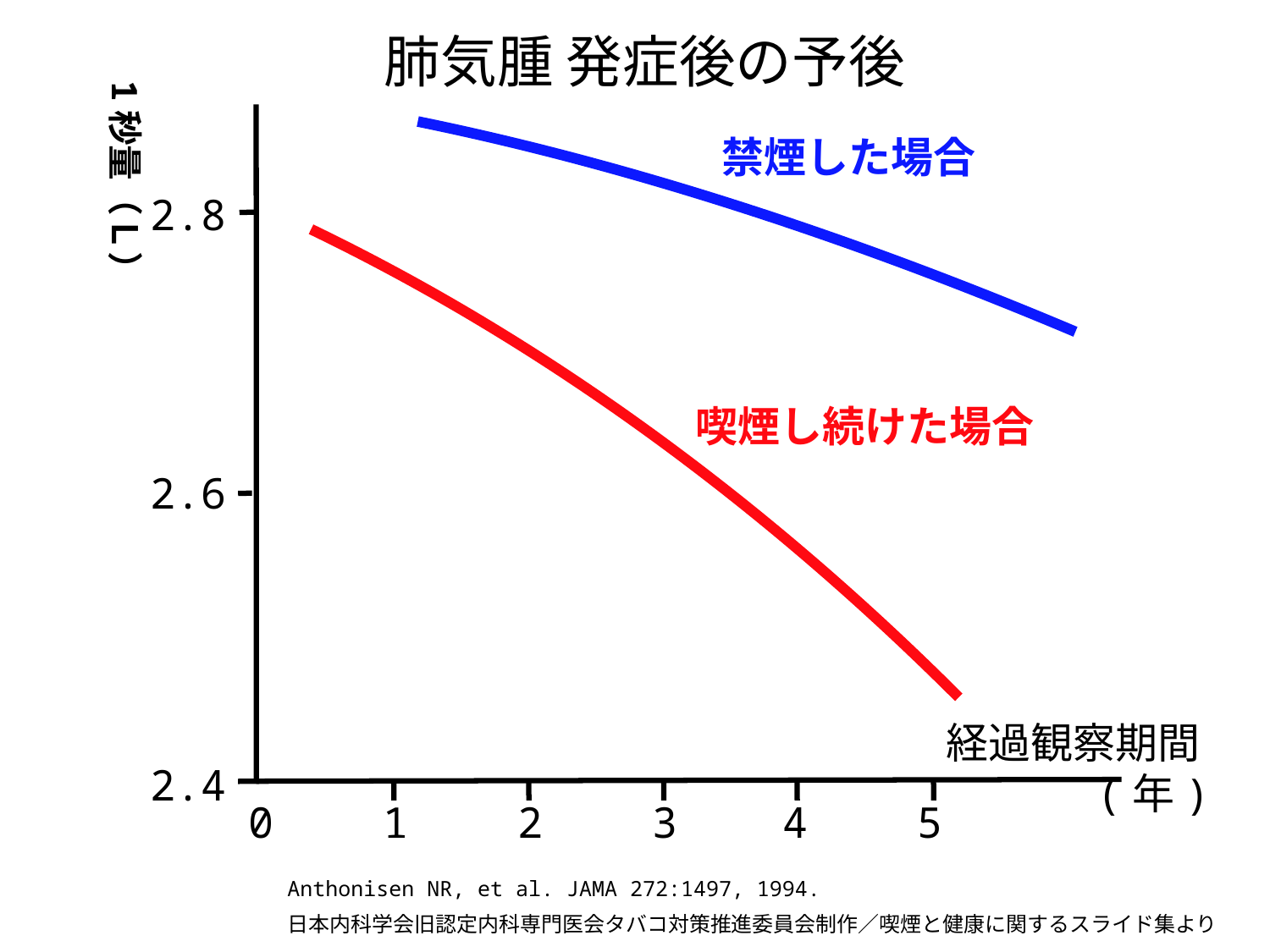

# 肺気腫 発症後の予後
1秒量（Ｌ）

禁煙した場合
2.8

喫煙し続けた場合

2.6

経過観察期間(年)
2.4

0
1
2
3
4
5
Anthonisen NR, et al. JAMA 272:1497, 1994.
日本内科学会旧認定内科専門医会タバコ対策推進委員会制作／喫煙と健康に関するスライド集より